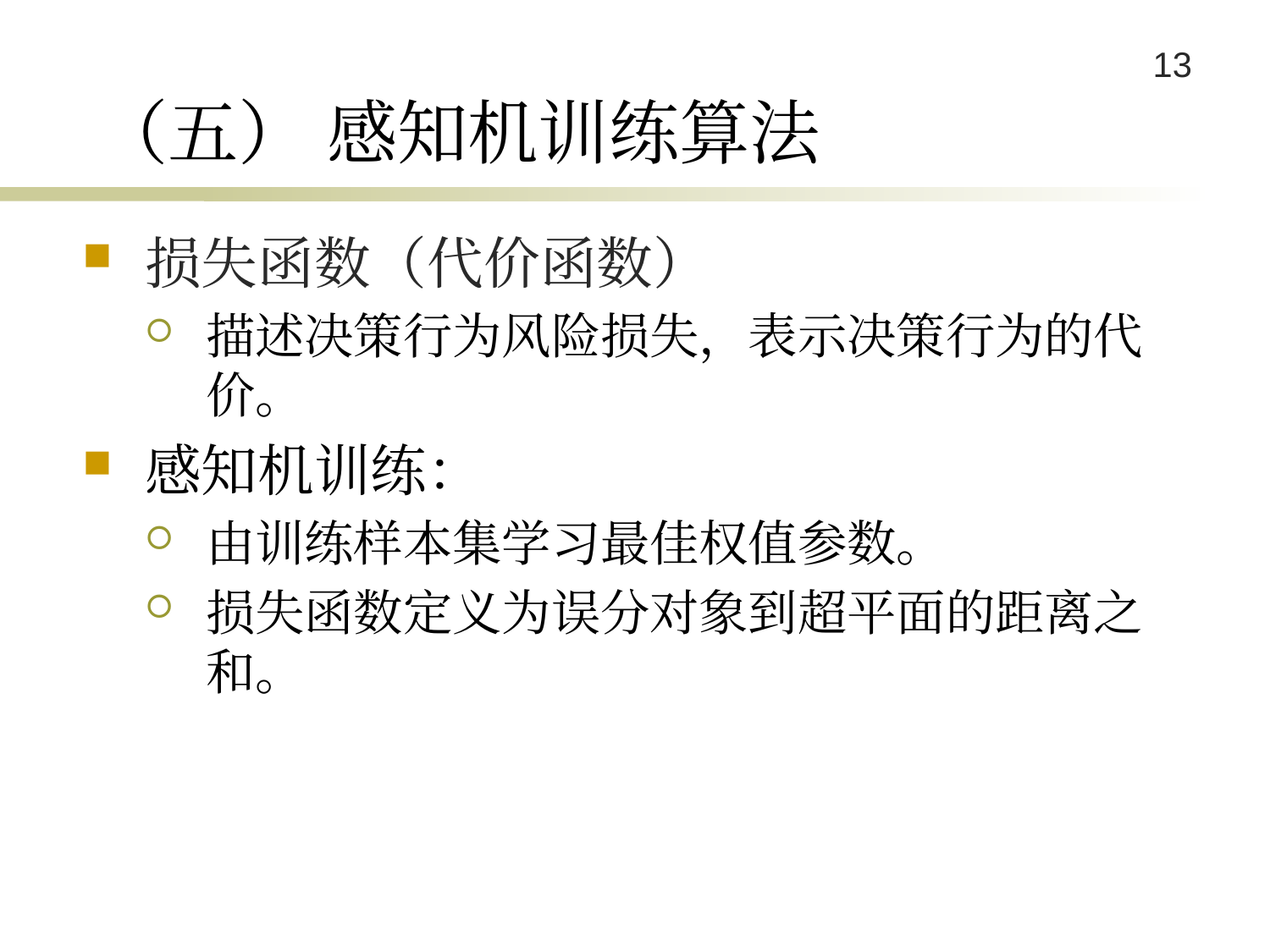

# （五） 感知机训练算法
损失函数（代价函数）
描述决策行为风险损失，表示决策行为的代价。
感知机训练：
由训练样本集学习最佳权值参数。
损失函数定义为误分对象到超平面的距离之和。